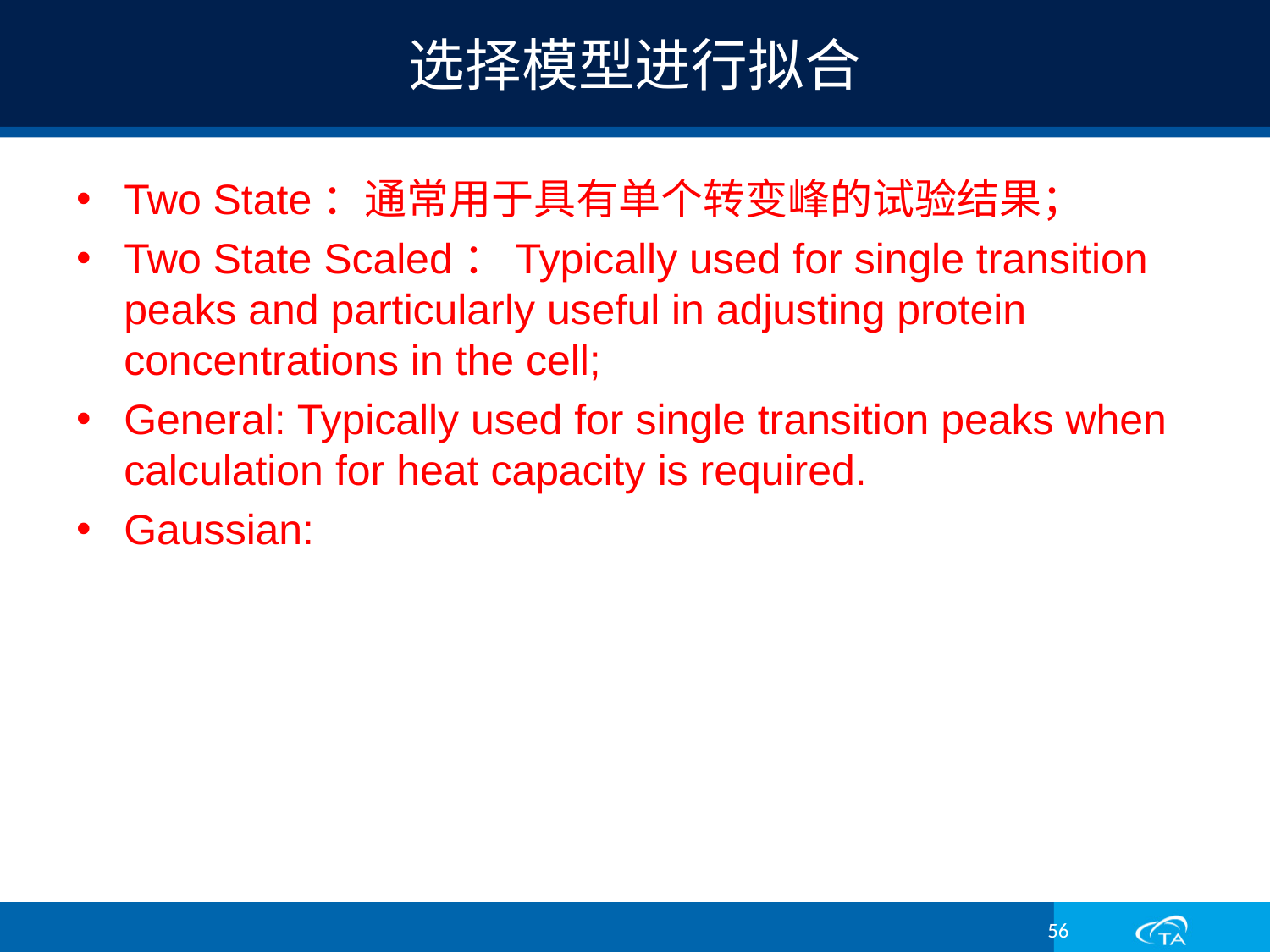

# 选择模型进行拟合
Two State：通常用于具有单个转变峰的试验结果；
Two State Scaled：Typically used for single transition peaks and particularly useful in adjusting protein concentrations in the cell;
General: Typically used for single transition peaks when calculation for heat capacity is required.
Gaussian:

56